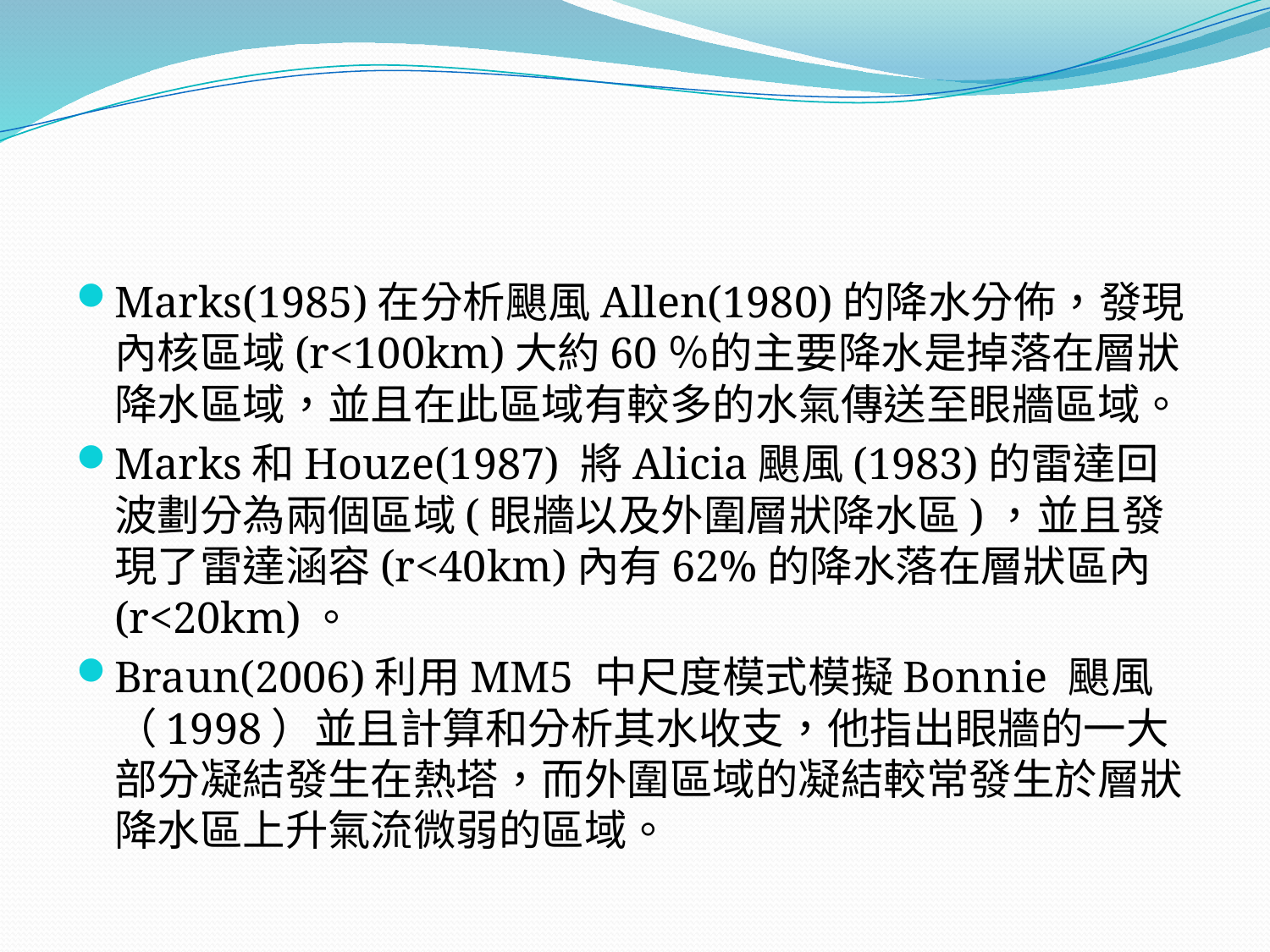

#
Marks(1985)在分析颶風Allen(1980)的降水分佈，發現內核區域(r<100km)大約60％的主要降水是掉落在層狀降水區域，並且在此區域有較多的水氣傳送至眼牆區域。
Marks和Houze(1987) 將Alicia颶風(1983)的雷達回波劃分為兩個區域(眼牆以及外圍層狀降水區)，並且發現了雷達涵容(r<40km)內有62%的降水落在層狀區內(r<20km)。
Braun(2006)利用MM5 中尺度模式模擬Bonnie 颶風（1998）並且計算和分析其水收支，他指出眼牆的一大部分凝結發生在熱塔，而外圍區域的凝結較常發生於層狀降水區上升氣流微弱的區域。